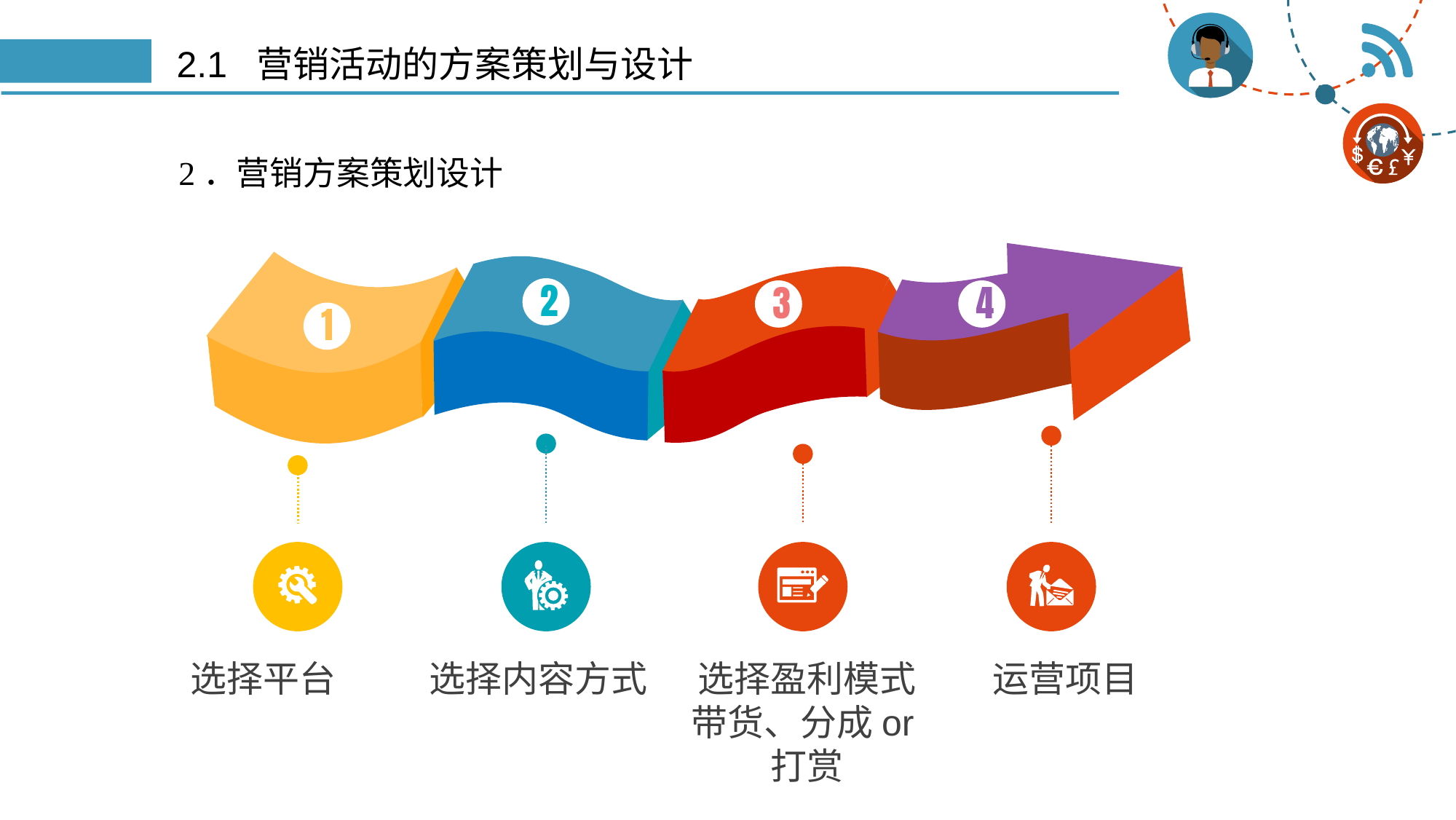

# 2.1  营销活动的方案策划与设计
2．营销方案策划设计

2
3
4
1

选择平台
选择内容方式
选择盈利模式带货、分成or打赏
运营项目